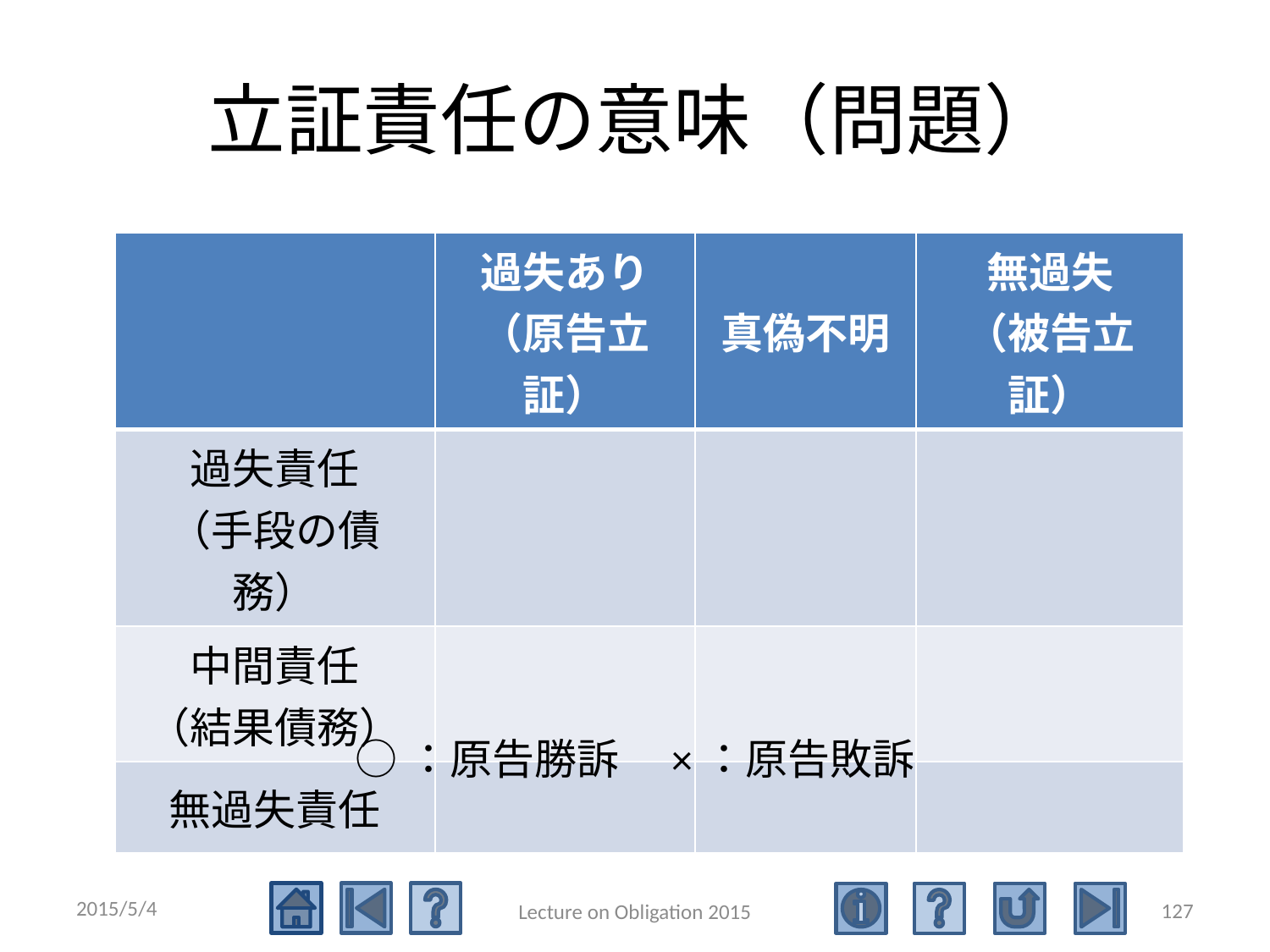

# 立証責任の意味（問題）
|  | 過失あり （原告立証） | 真偽不明 | 無過失 （被告立証） |
| --- | --- | --- | --- |
| 過失責任 （手段の債務） |  |  |  |
| 中間責任 （結果債務） |  |  |  |
| 無過失責任 |  |  |  |
○：原告勝訴　×：原告敗訴
2015/5/4
127
Lecture on Obligation 2015